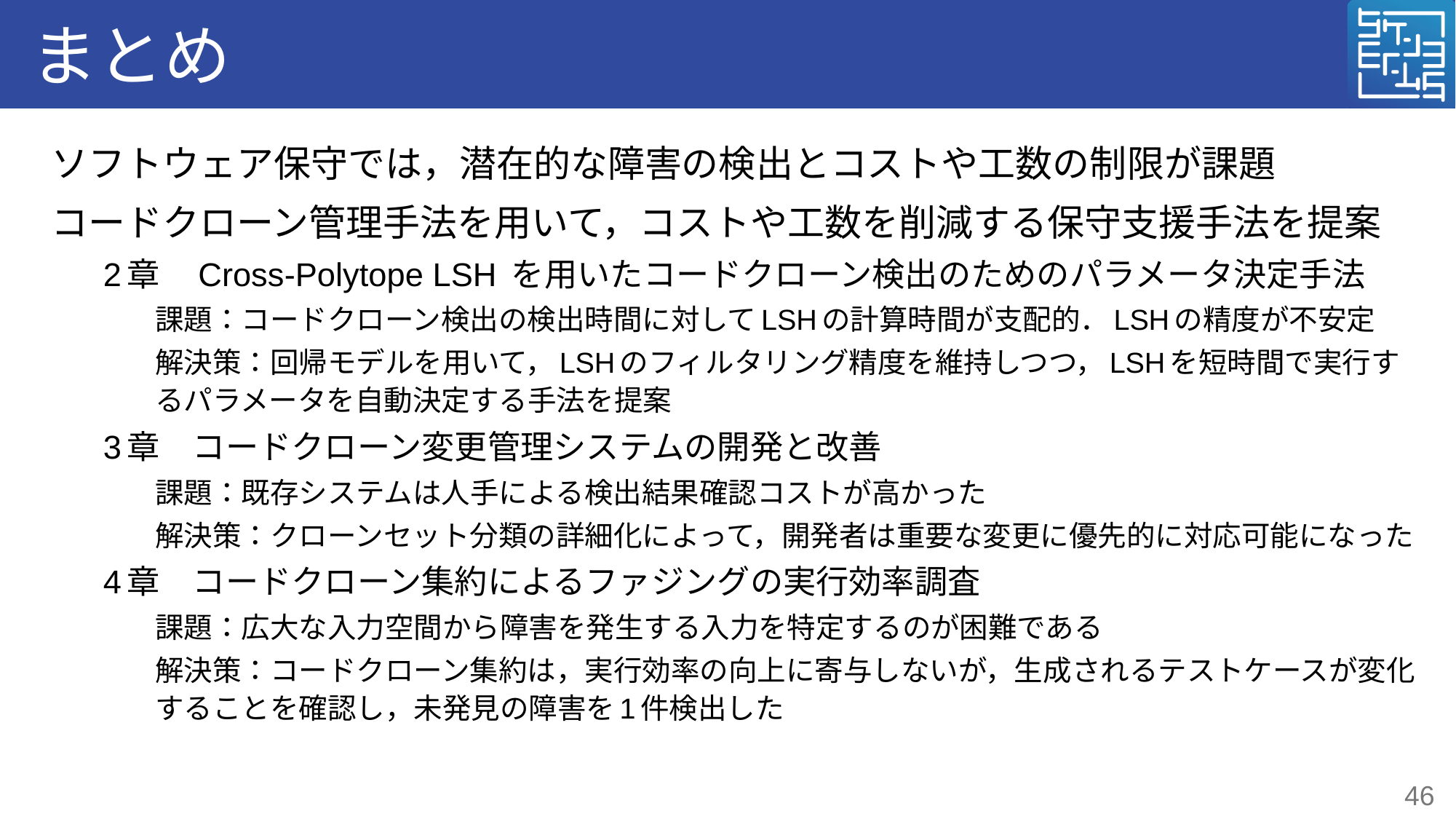

# まとめ
ソフトウェア保守では，潜在的な障害の検出とコストや工数の制限が課題
コードクローン管理手法を用いて，コストや工数を削減する保守支援手法を提案
2章　Cross-Polytope LSH を用いたコードクローン検出のためのパラメータ決定手法
課題：コードクローン検出の検出時間に対してLSHの計算時間が支配的．LSHの精度が不安定
解決策：回帰モデルを用いて，LSHのフィルタリング精度を維持しつつ，LSHを短時間で実行するパラメータを自動決定する手法を提案
3章　コードクローン変更管理システムの開発と改善
課題：既存システムは人手による検出結果確認コストが高かった
解決策：クローンセット分類の詳細化によって，開発者は重要な変更に優先的に対応可能になった
4章　コードクローン集約によるファジングの実行効率調査
課題：広大な入力空間から障害を発生する入力を特定するのが困難である
解決策：コードクローン集約は，実行効率の向上に寄与しないが，生成されるテストケースが変化することを確認し，未発見の障害を1件検出した
46